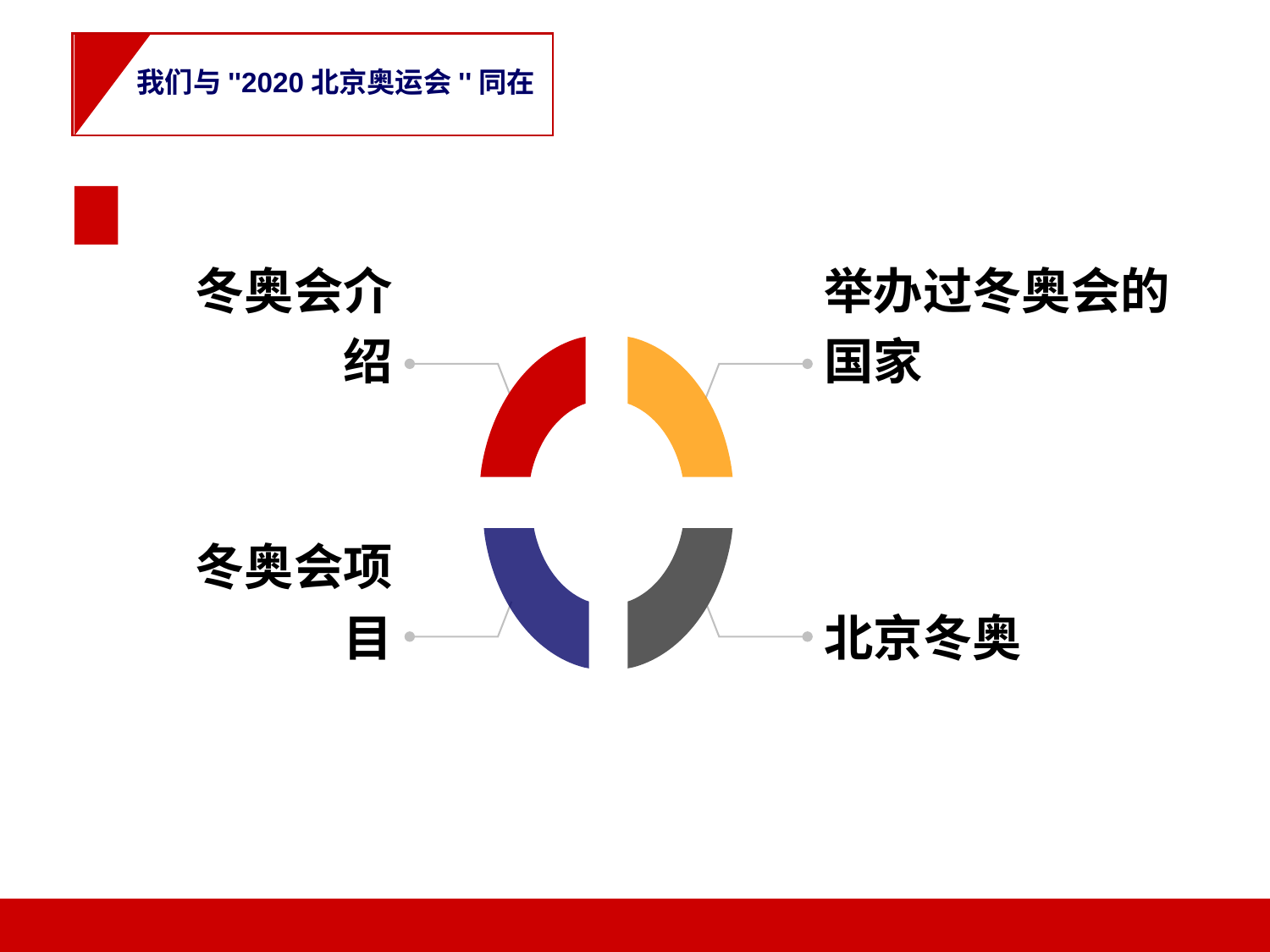

我们与''2020北京奥运会''同在

冬奥会介绍

冬奥会项目

举办过冬奥会的国家

北京冬奥

3